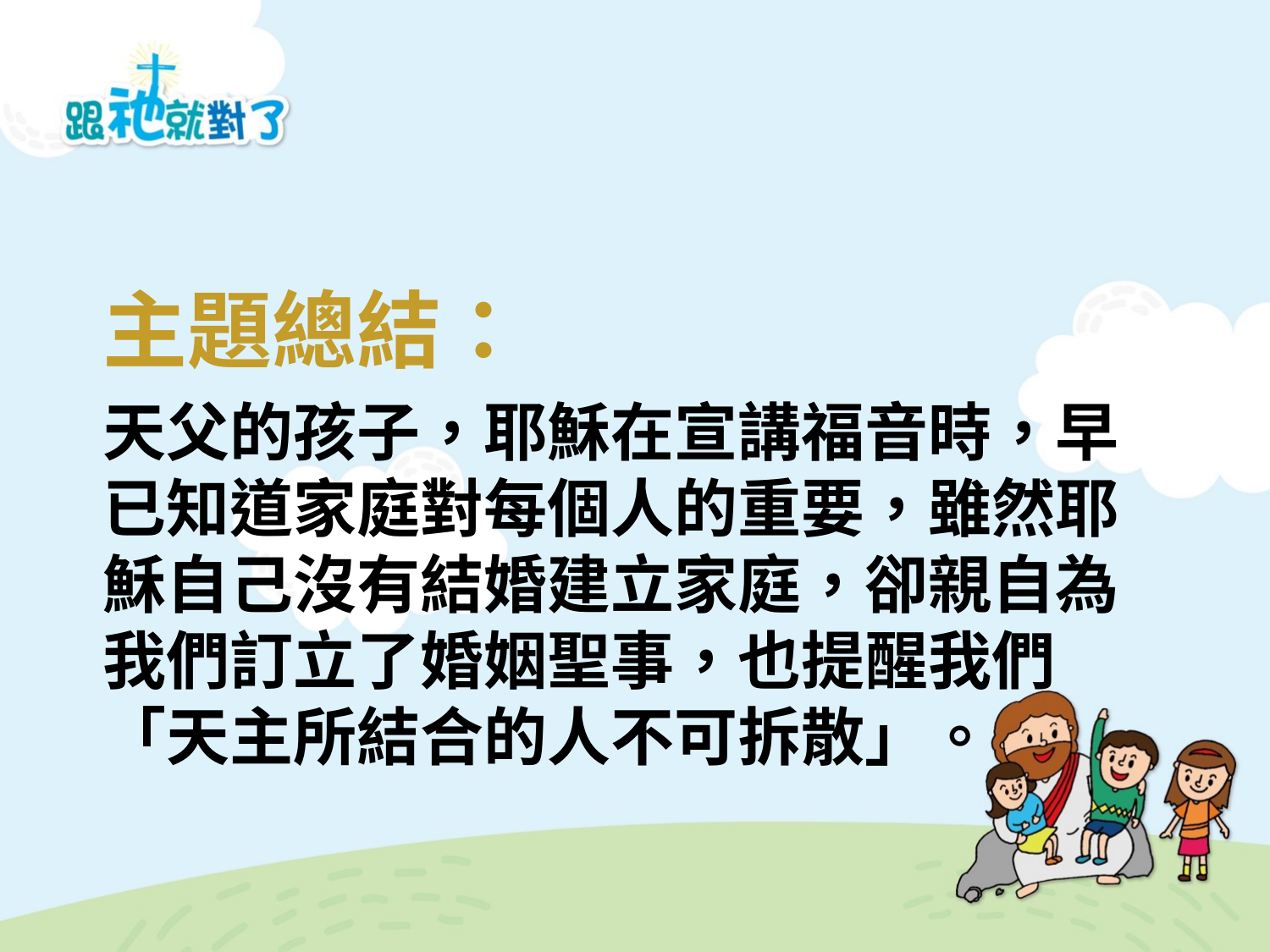

主題總結：
天父的孩子，耶穌在宣講福音時，早已知道家庭對每個人的重要，雖然耶穌自己沒有結婚建立家庭，卻親自為我們訂立了婚姻聖事，也提醒我們「天主所結合的人不可拆散」。